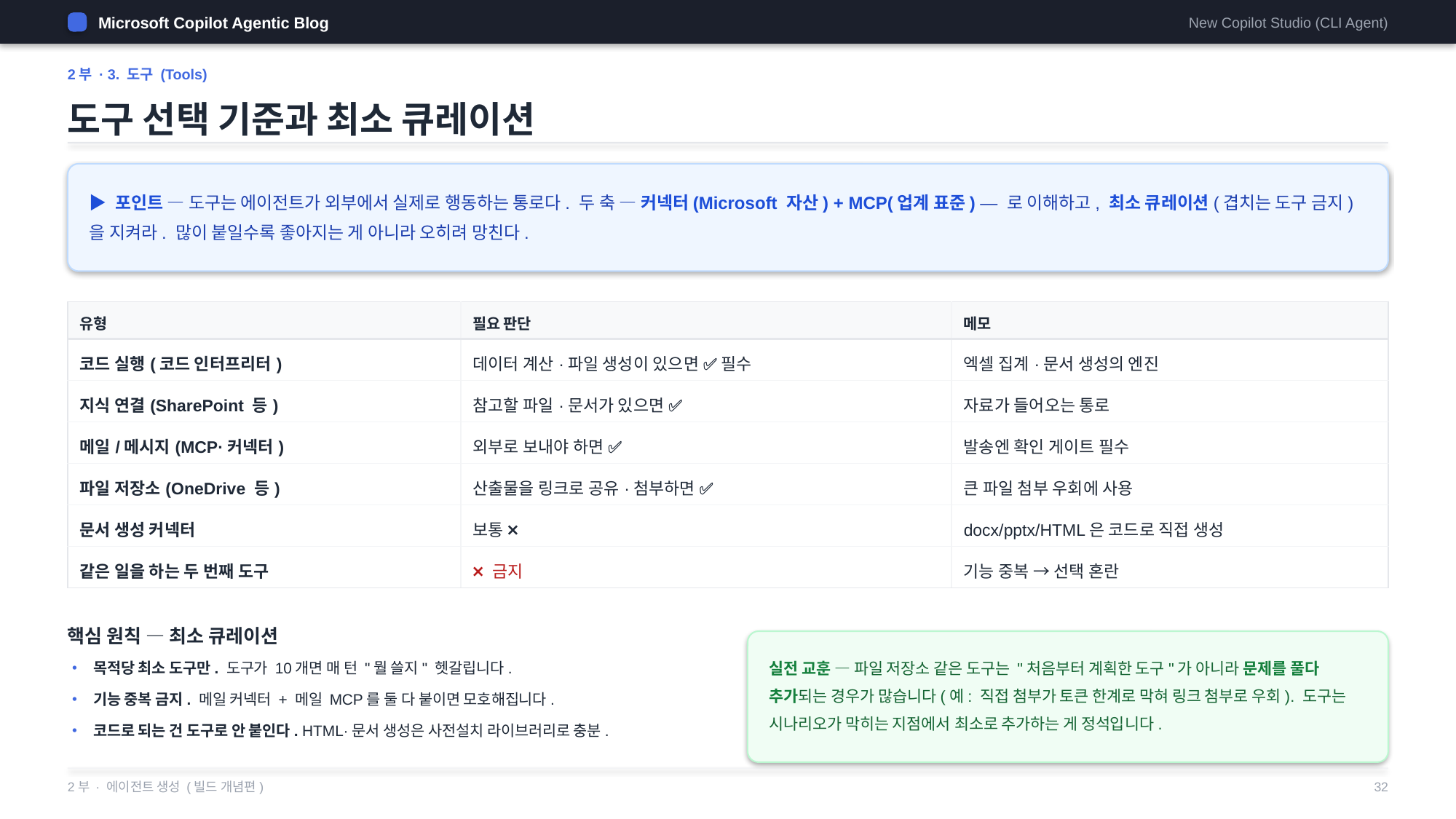

Microsoft Copilot Agentic Blog
New Copilot Studio (CLI Agent)

2부 · 3. 도구 (Tools)
도구 선택 기준과 최소 큐레이션

▶ 포인트 — 도구는 에이전트가 외부에서 실제로 행동하는 통로다. 두 축 — 커넥터(Microsoft 자산) + MCP(업계 표준) — 로 이해하고, 최소 큐레이션(겹치는 도구 금지)을 지켜라. 많이 붙일수록 좋아지는 게 아니라 오히려 망친다.
| 유형 | 필요 판단 | 메모 |
| --- | --- | --- |
| 코드 실행(코드 인터프리터) | 데이터 계산·파일 생성이 있으면 ✅ 필수 | 엑셀 집계·문서 생성의 엔진 |
| 지식 연결(SharePoint 등) | 참고할 파일·문서가 있으면 ✅ | 자료가 들어오는 통로 |
| 메일/메시지(MCP·커넥터) | 외부로 보내야 하면 ✅ | 발송엔 확인 게이트 필수 |
| 파일 저장소(OneDrive 등) | 산출물을 링크로 공유·첨부하면 ✅ | 큰 파일 첨부 우회에 사용 |
| 문서 생성 커넥터 | 보통 ❌ | docx/pptx/HTML은 코드로 직접 생성 |
| 같은 일을 하는 두 번째 도구 | ❌ 금지 | 기능 중복 → 선택 혼란 |
핵심 원칙 — 최소 큐레이션

실전 교훈 — 파일 저장소 같은 도구는 "처음부터 계획한 도구"가 아니라 문제를 풀다 추가되는 경우가 많습니다(예: 직접 첨부가 토큰 한계로 막혀 링크 첨부로 우회). 도구는 시나리오가 막히는 지점에서 최소로 추가하는 게 정석입니다.
•  목적당 최소 도구만. 도구가 10개면 매 턴 "뭘 쓸지" 헷갈립니다.
•  기능 중복 금지. 메일 커넥터 + 메일 MCP를 둘 다 붙이면 모호해집니다.
•  코드로 되는 건 도구로 안 붙인다. HTML·문서 생성은 사전설치 라이브러리로 충분.

2부 · 에이전트 생성 (빌드 개념편)
32